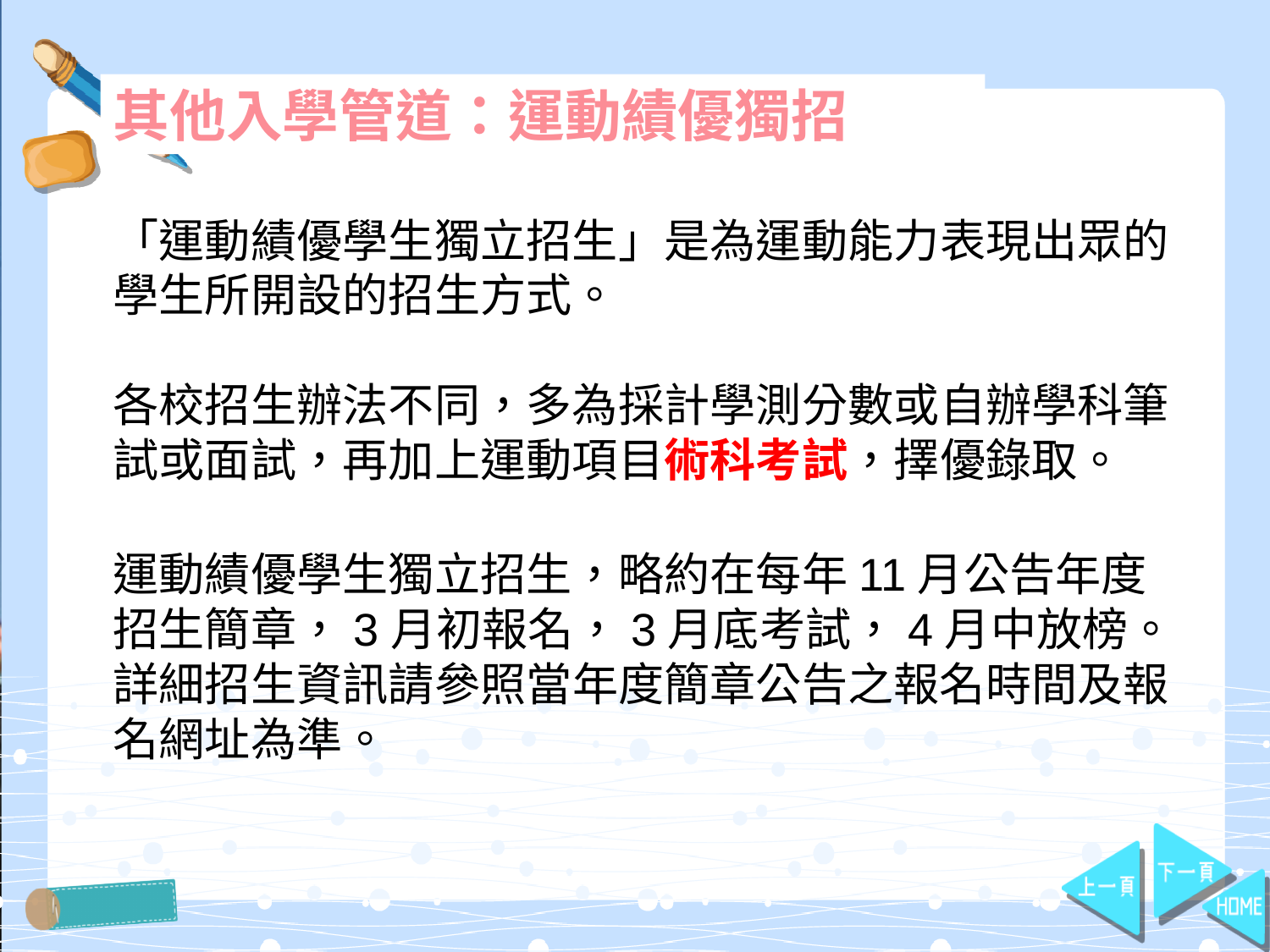

其他入學管道：運動績優獨招
「運動績優學生獨立招生」是為運動能力表現出眾的學生所開設的招生方式。

各校招生辦法不同，多為採計學測分數或自辦學科筆試或面試，再加上運動項目術科考試，擇優錄取。

運動績優學生獨立招生，略約在每年11月公告年度招生簡章，3月初報名，3月底考試，4月中放榜。詳細招生資訊請參照當年度簡章公告之報名時間及報名網址為準。